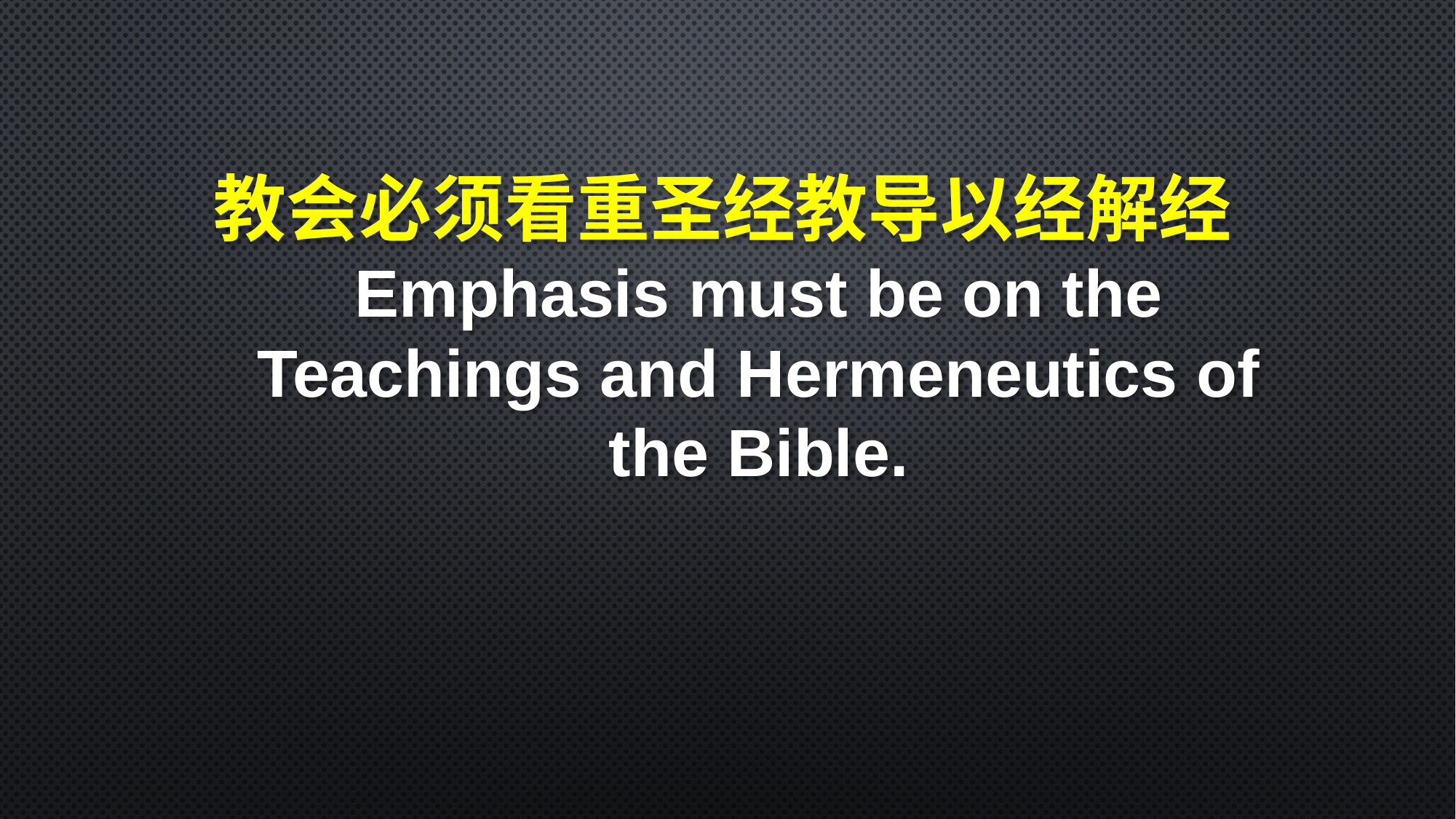

教会必须看重圣经教导以经解经
Emphasis must be on the Teachings and Hermeneutics of the Bible.